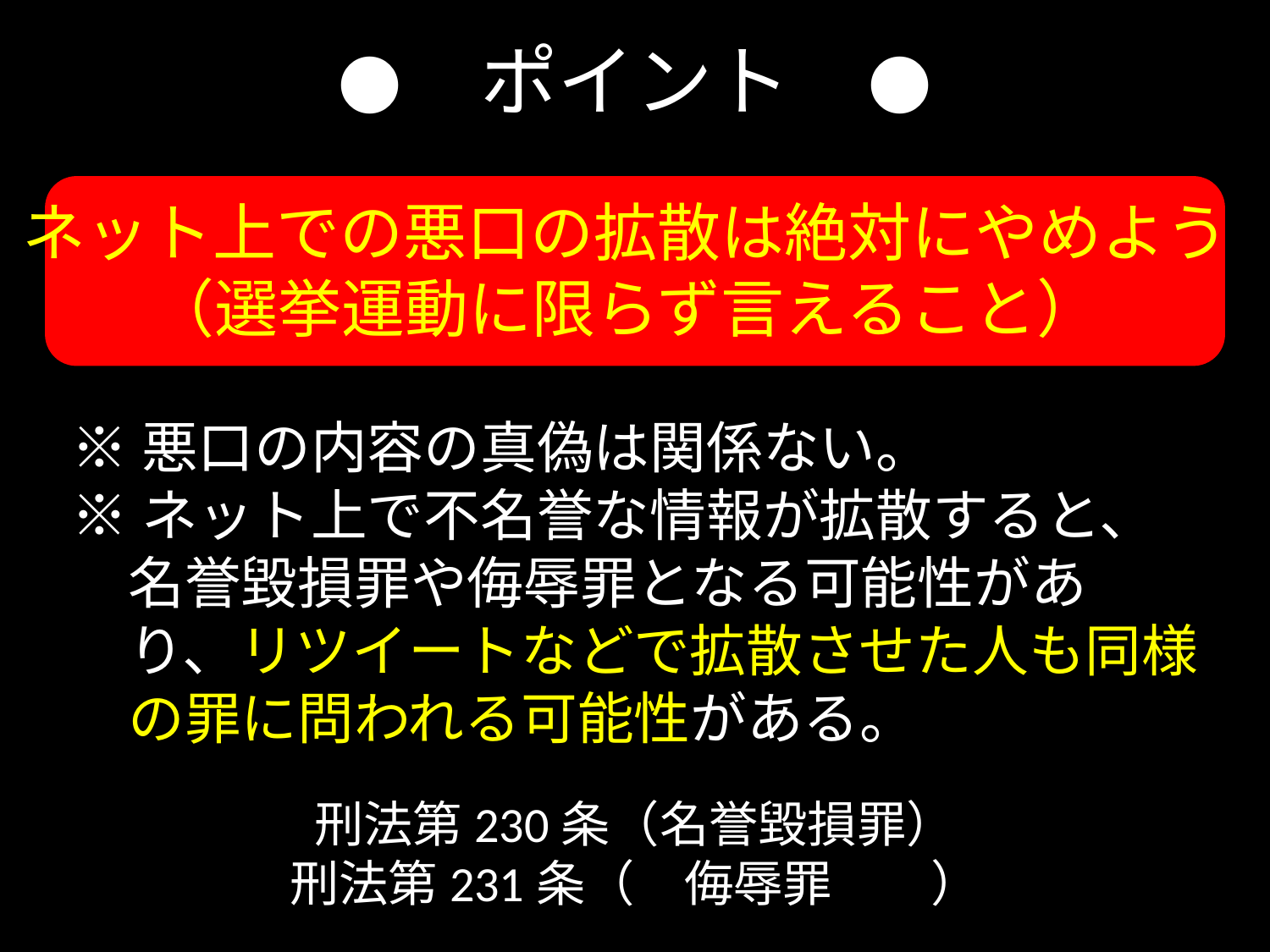

●　ポイント　●

ネット上での悪口の拡散は絶対にやめよう
（選挙運動に限らず言えること）
※悪口の内容の真偽は関係ない。
※ネット上で不名誉な情報が拡散すると、
　名誉毀損罪や侮辱罪となる可能性があ
　り、リツイートなどで拡散させた人も同様
　の罪に問われる可能性がある。

刑法第230条（名誉毀損罪）
刑法第231条（　侮辱罪　　）